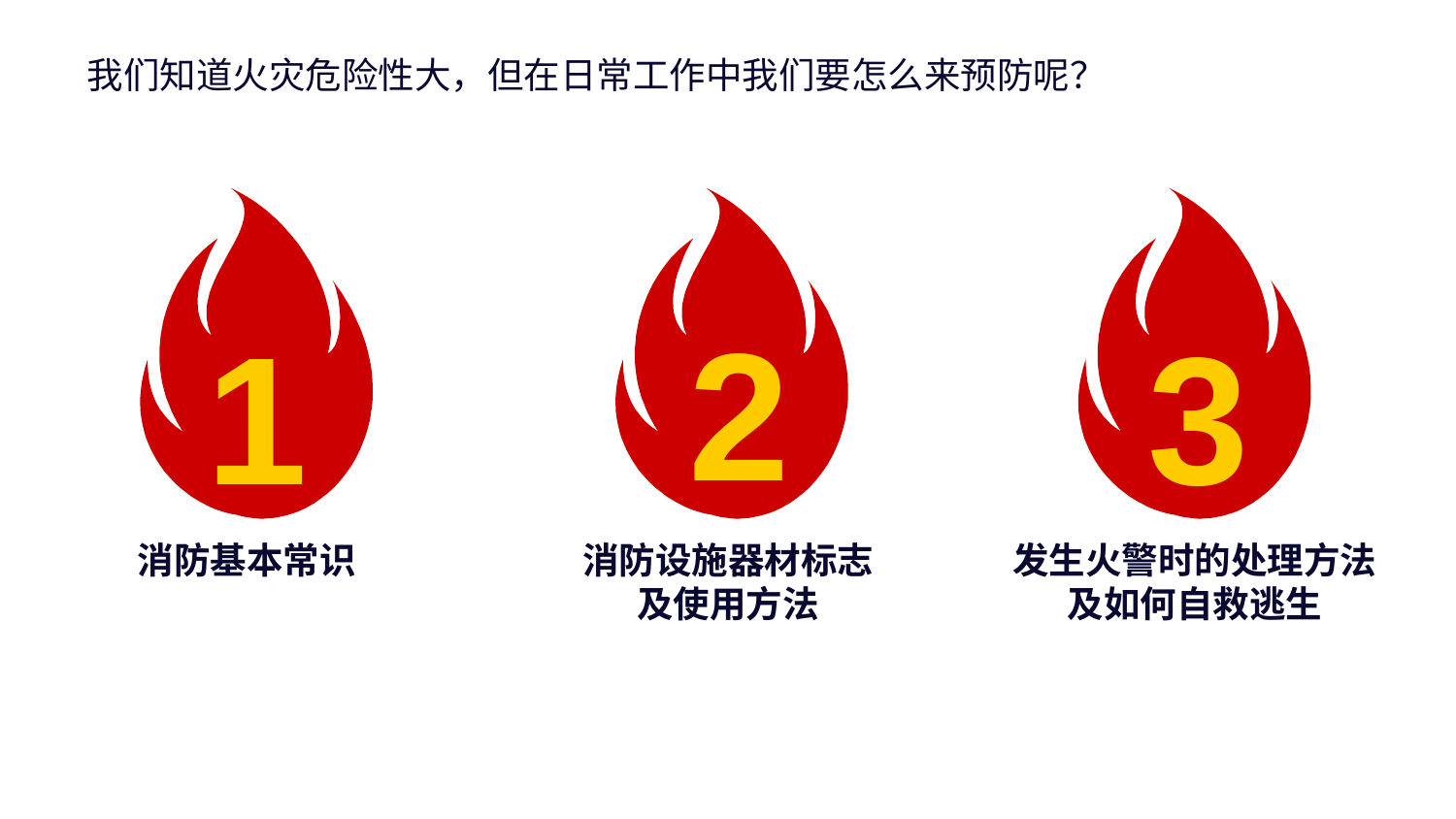

我们知道火灾危险性大，但在日常工作中我们要怎么来预防呢？

2
3
1
消防基本常识
消防设施器材标志
及使用方法
发生火警时的处理方法
及如何自救逃生